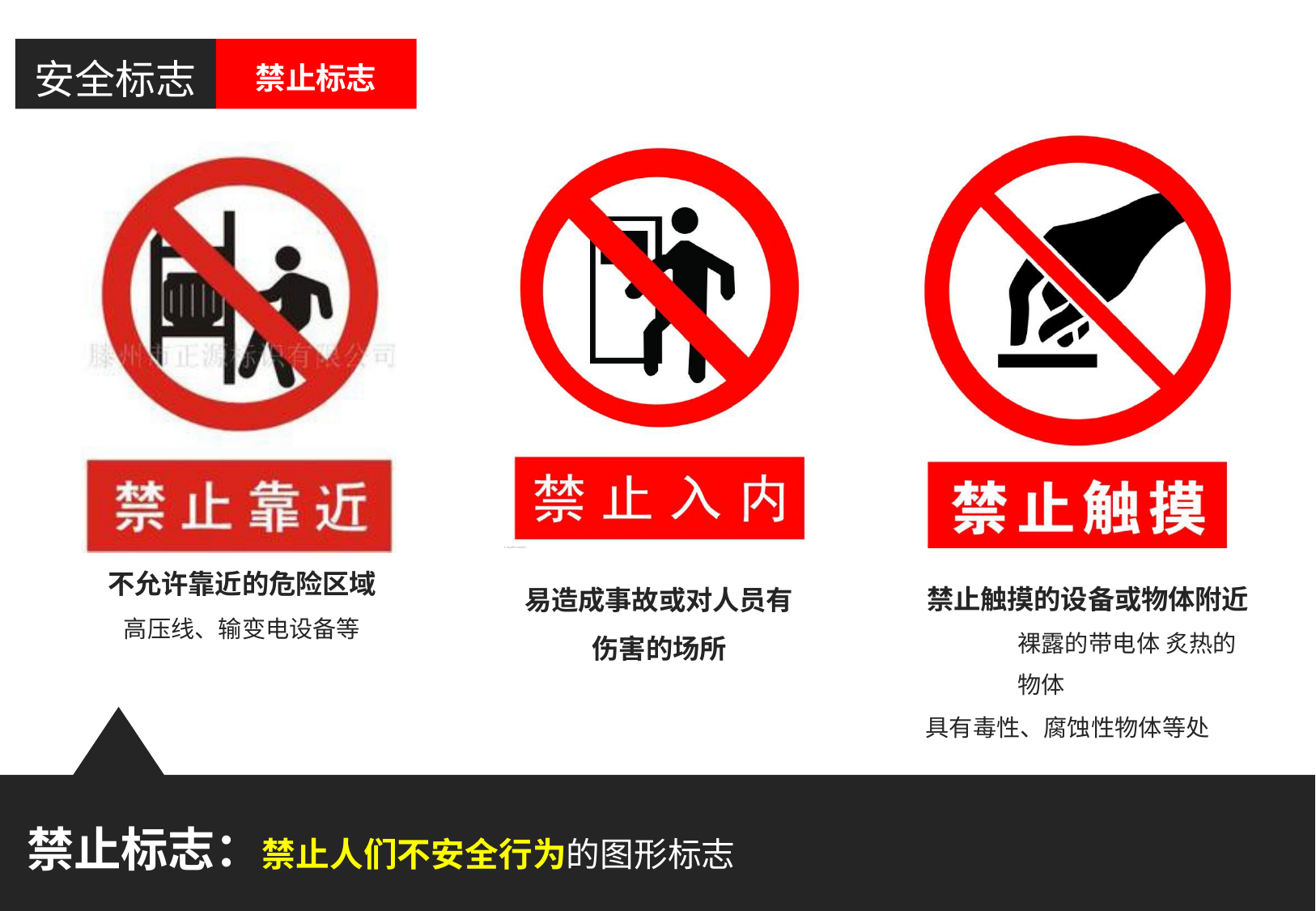

# 安全标志
禁止标志

不允许靠近的危险区域
高压线、输变电设备等
易造成事故或对人员有 伤害的场所
禁止触摸的设备或物体附近 裸露的带电体 炙热的物体
具有毒性、腐蚀性物体等处

禁止标志：禁止人们不安全行为的图形标志